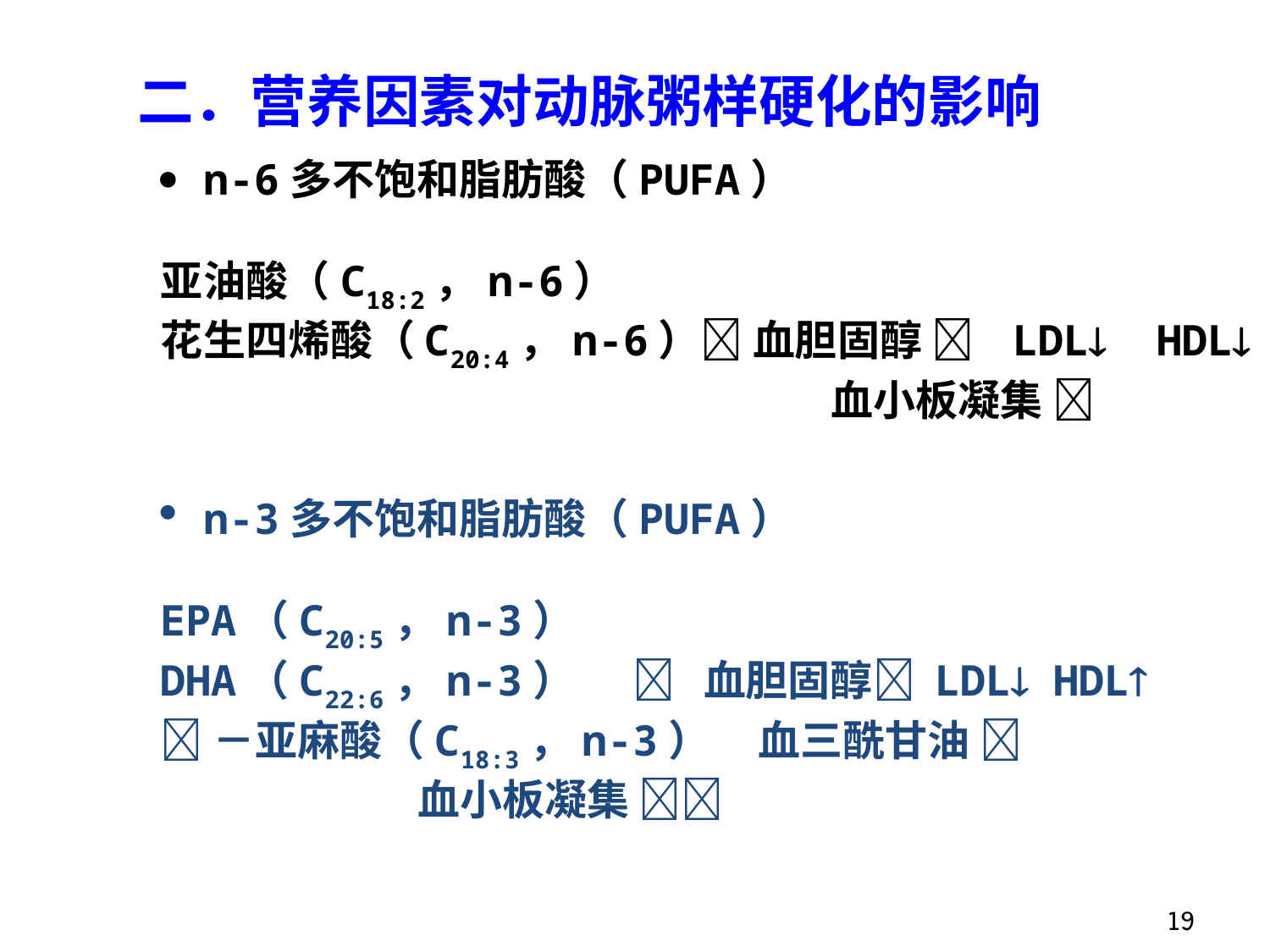

二．营养因素对动脉粥样硬化的影响
• n-6多不饱和脂肪酸（PUFA）
亚油酸（C18:2，n-6）
花生四烯酸（C20:4，n-6）→ 血胆固醇 ↓   LDL↓  HDL↓
                          血小板凝集 ↓
 n-3多不饱和脂肪酸（PUFA）
EPA（C20:5，n-3）
DHA（C22:6，n-3）      →   血胆固醇↓ LDL↓ HDL↑
α－亚麻酸（C18:3，n-3）     血三酰甘油 ↓
                           血小板凝集 ↓↓
19